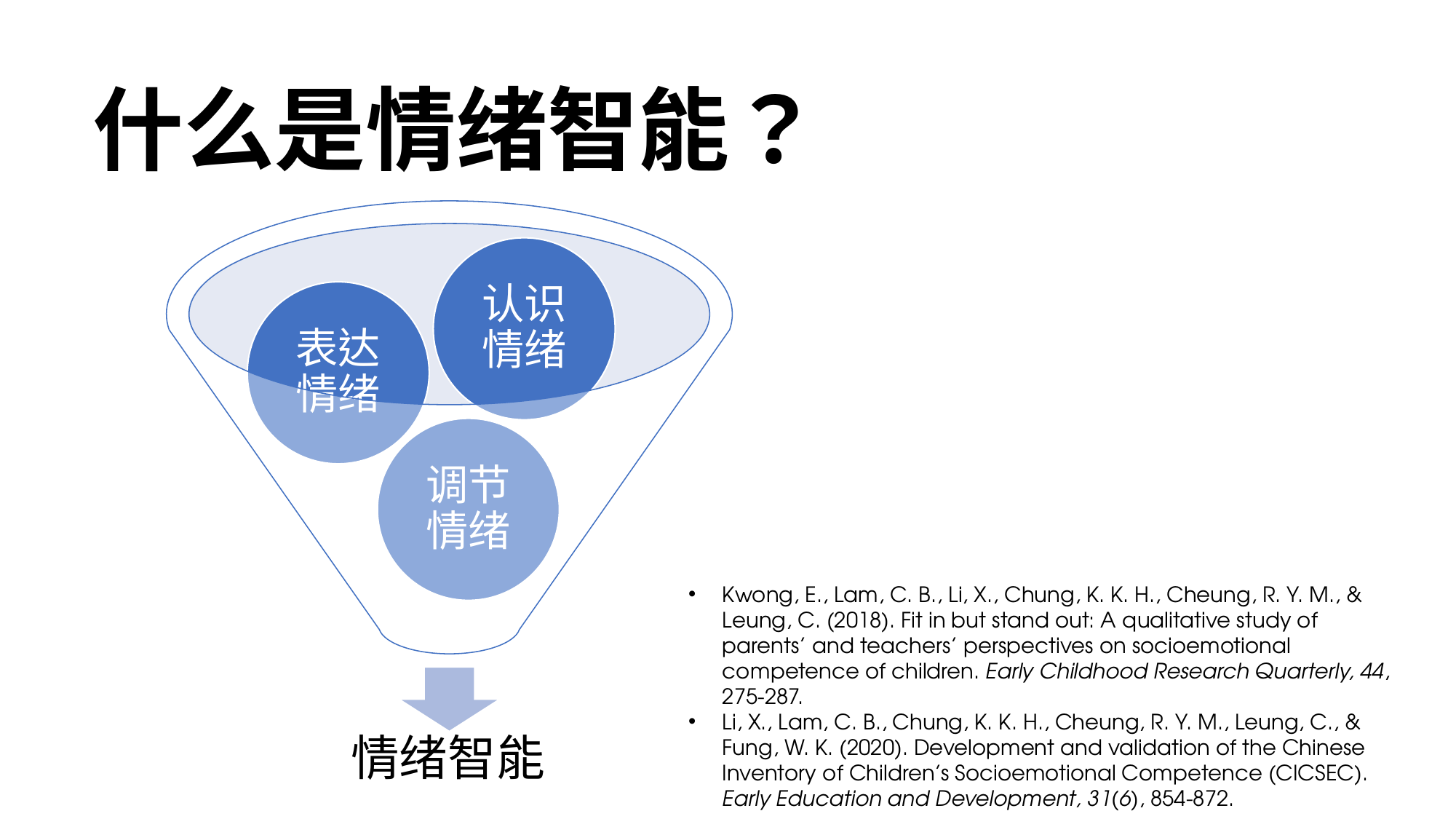

# 什么是情绪智能？

认识情绪

表达情绪

调节情绪

情绪智能
Kwong, E., Lam, C. B., Li, X., Chung, K. K. H., Cheung, R. Y. M., & Leung, C. (2018). Fit in but stand out: A qualitative study of parents’ and teachers’ perspectives on socioemotional competence of children. Early Childhood Research Quarterly, 44, 275-287.
Li, X., Lam, C. B., Chung, K. K. H., Cheung, R. Y. M., Leung, C., & Fung, W. K. (2020). Development and validation of the Chinese Inventory of Children’s Socioemotional Competence (CICSEC). Early Education and Development, 31(6), 854-872.